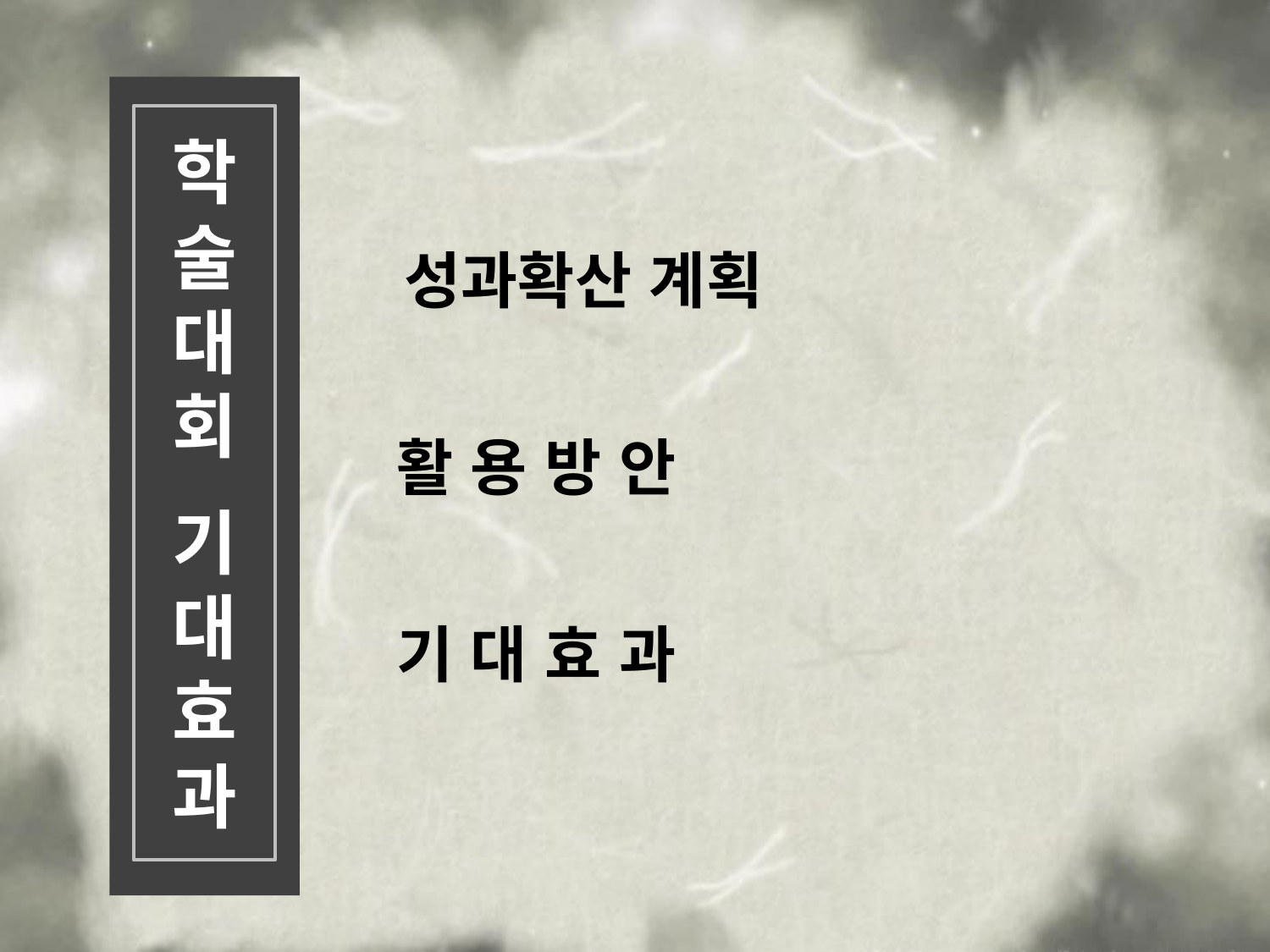

학
술
대
회

기
대
효
과
   성과확산 계획
    활 용 방 안
    기 대 효 과